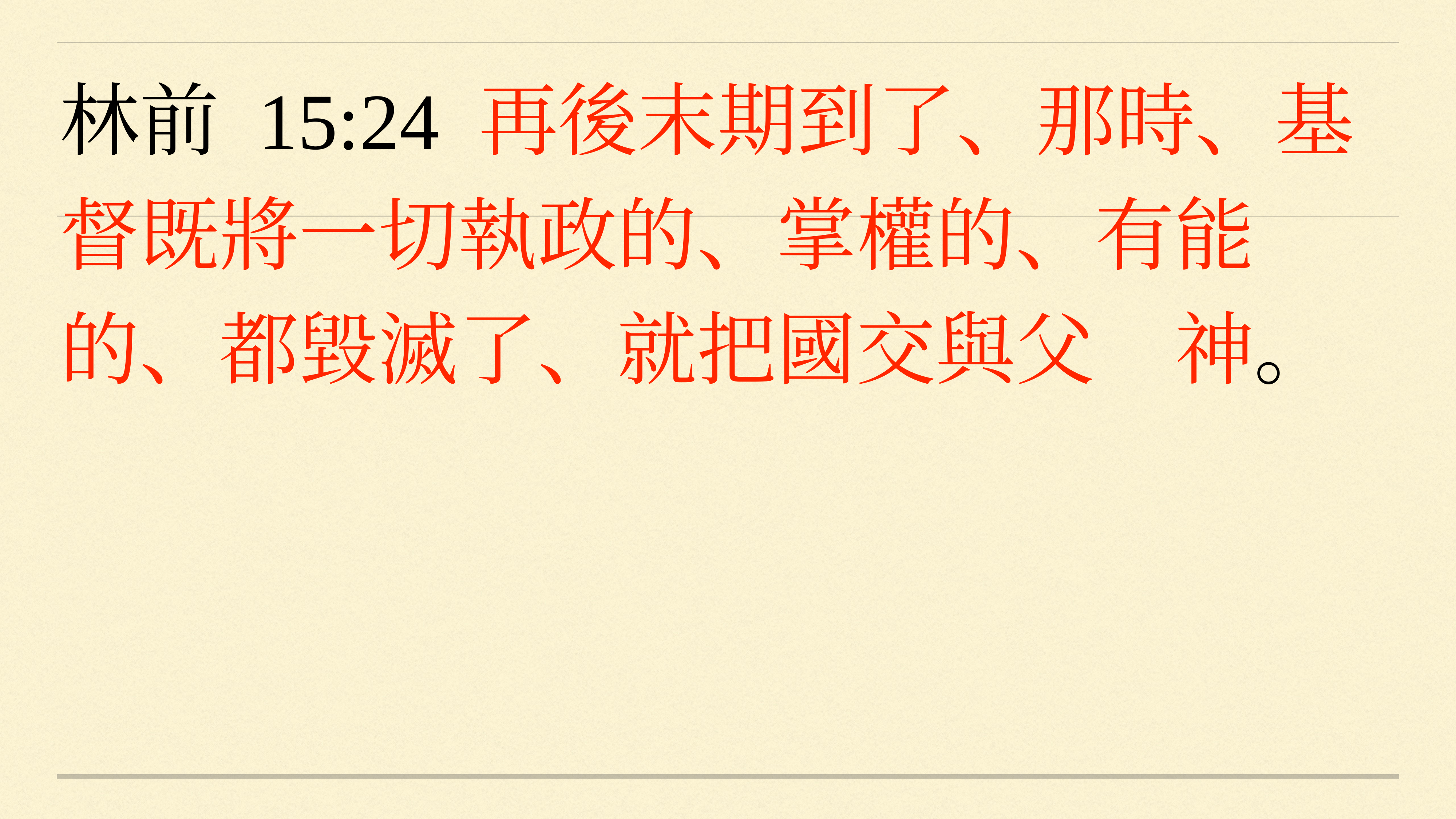

林前 15:24 再後末期到了、那時、基督既將一切執政的、掌權的、有能的、都毀滅了、就把國交與父　神。
#